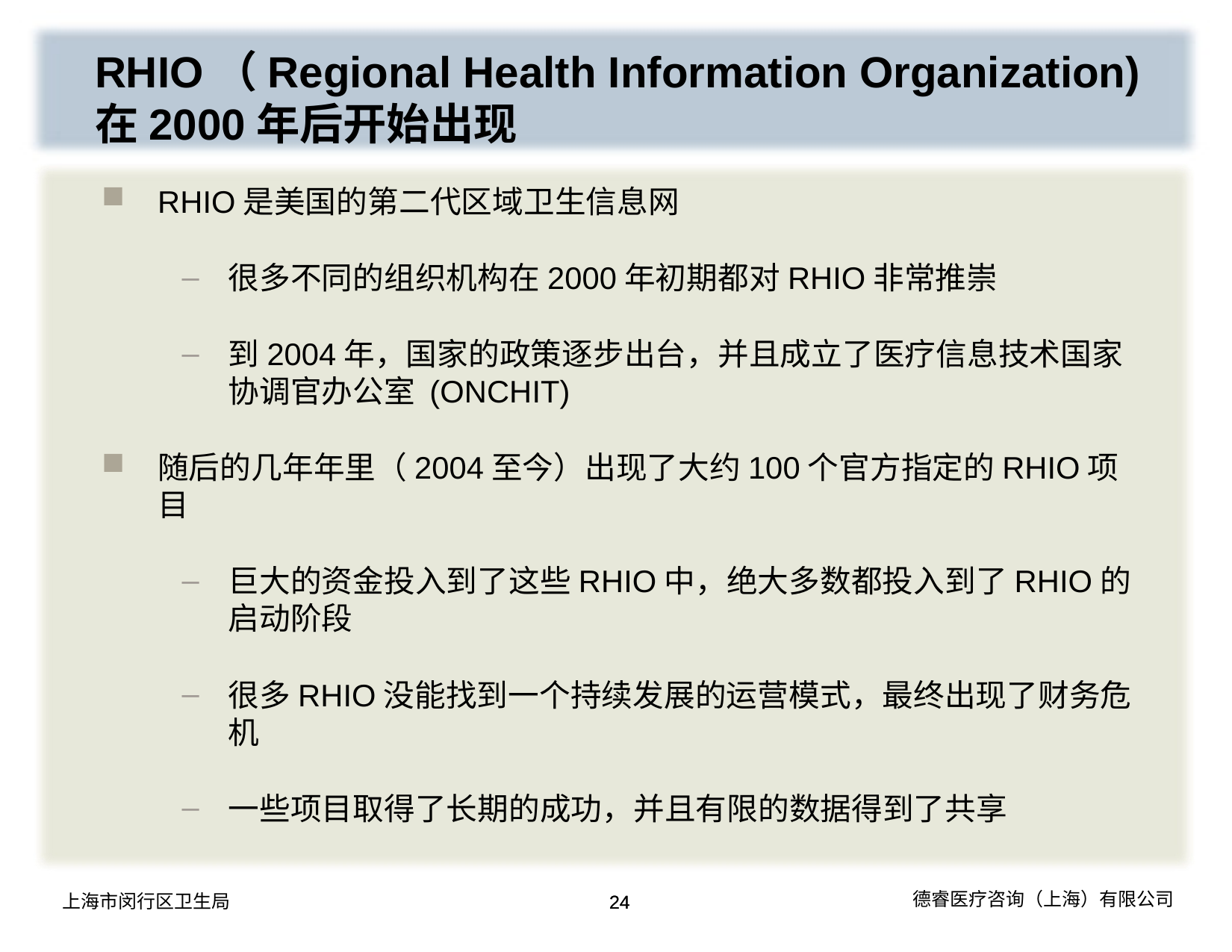

RHIO（Regional Health Information Organization)在2000年后开始出现
RHIO是美国的第二代区域卫生信息网
很多不同的组织机构在2000年初期都对RHIO非常推崇
到2004年，国家的政策逐步出台，并且成立了医疗信息技术国家协调官办公室 (ONCHIT)
随后的几年年里（2004至今）出现了大约100个官方指定的RHIO项目
巨大的资金投入到了这些RHIO中，绝大多数都投入到了RHIO的启动阶段
很多RHIO没能找到一个持续发展的运营模式，最终出现了财务危机
一些项目取得了长期的成功，并且有限的数据得到了共享
24
24